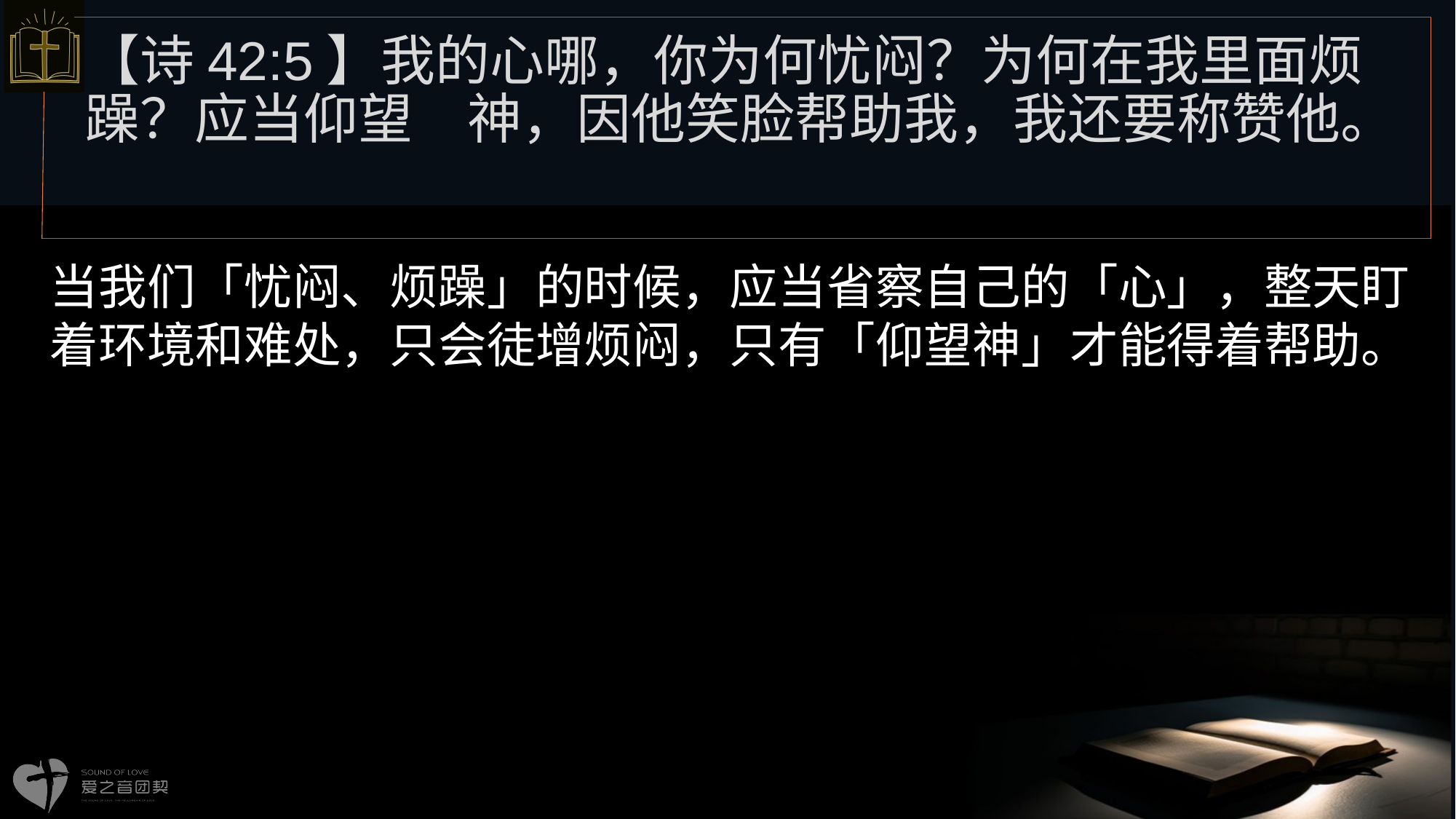

【诗42:5】我的心哪，你为何忧闷？为何在我里面烦躁？应当仰望　神，因他笑脸帮助我，我还要称赞他。
# 当我们「忧闷、烦躁」的时候，应当省察自己的「心」，整天盯着环境和难处，只会徒增烦闷，只有「仰望神」才能得着帮助。